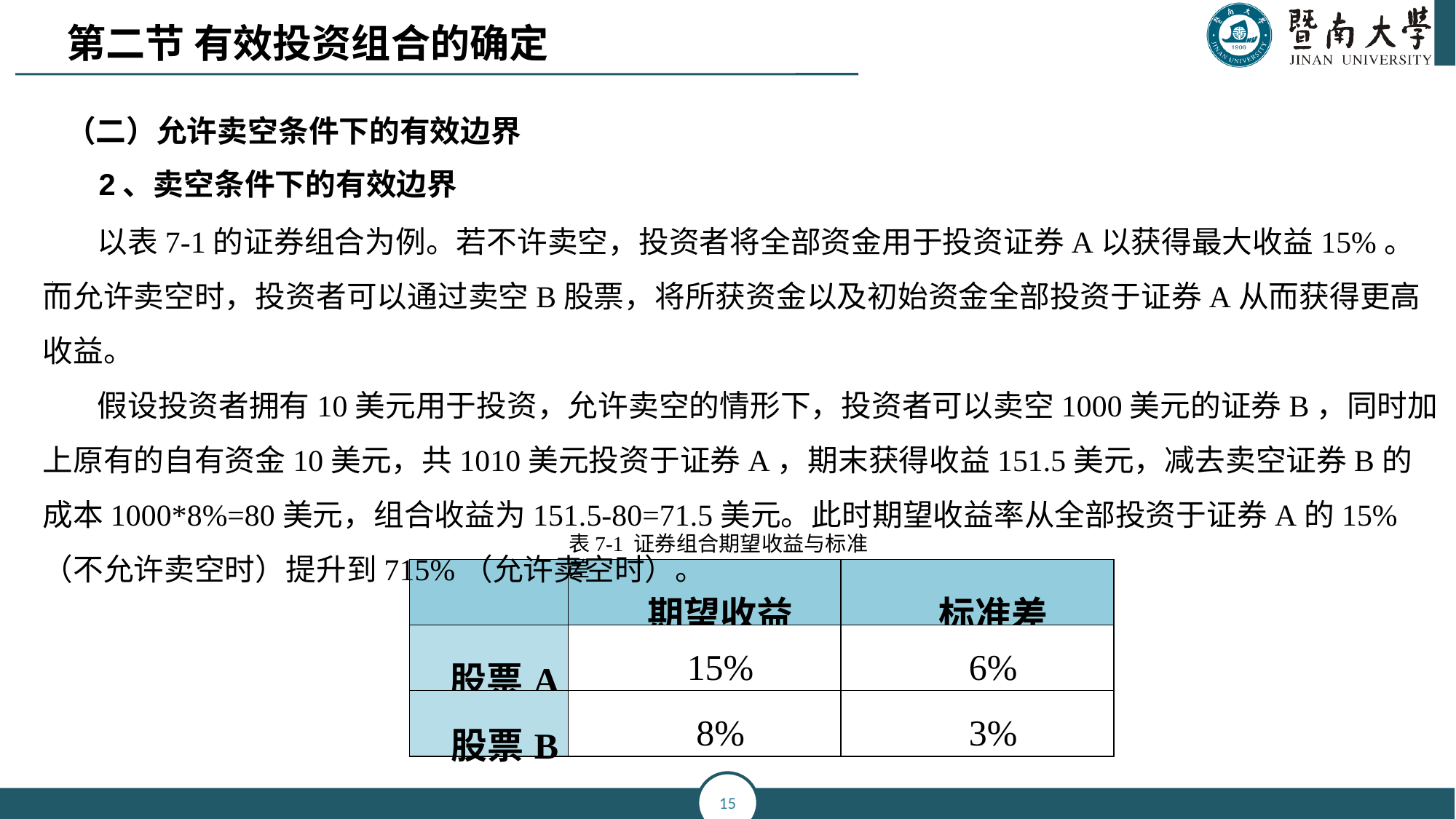

第二节 有效投资组合的确定
（二）允许卖空条件下的有效边界
2、卖空条件下的有效边界
以表7-1的证券组合为例。若不许卖空，投资者将全部资金用于投资证券A以获得最大收益15%。而允许卖空时，投资者可以通过卖空B股票，将所获资金以及初始资金全部投资于证券A从而获得更高收益。
假设投资者拥有10美元用于投资，允许卖空的情形下，投资者可以卖空1000美元的证券B，同时加上原有的自有资金10美元，共1010美元投资于证券A，期末获得收益151.5美元，减去卖空证券B的成本1000*8%=80美元，组合收益为151.5-80=71.5美元。此时期望收益率从全部投资于证券A的15%（不允许卖空时）提升到715%（允许卖空时）。

表7-1 证券组合期望收益与标准差
|  | 期望收益 | 标准差 |
| --- | --- | --- |
| 股票A | 15% | 6% |
| 股票B | 8% | 3% |